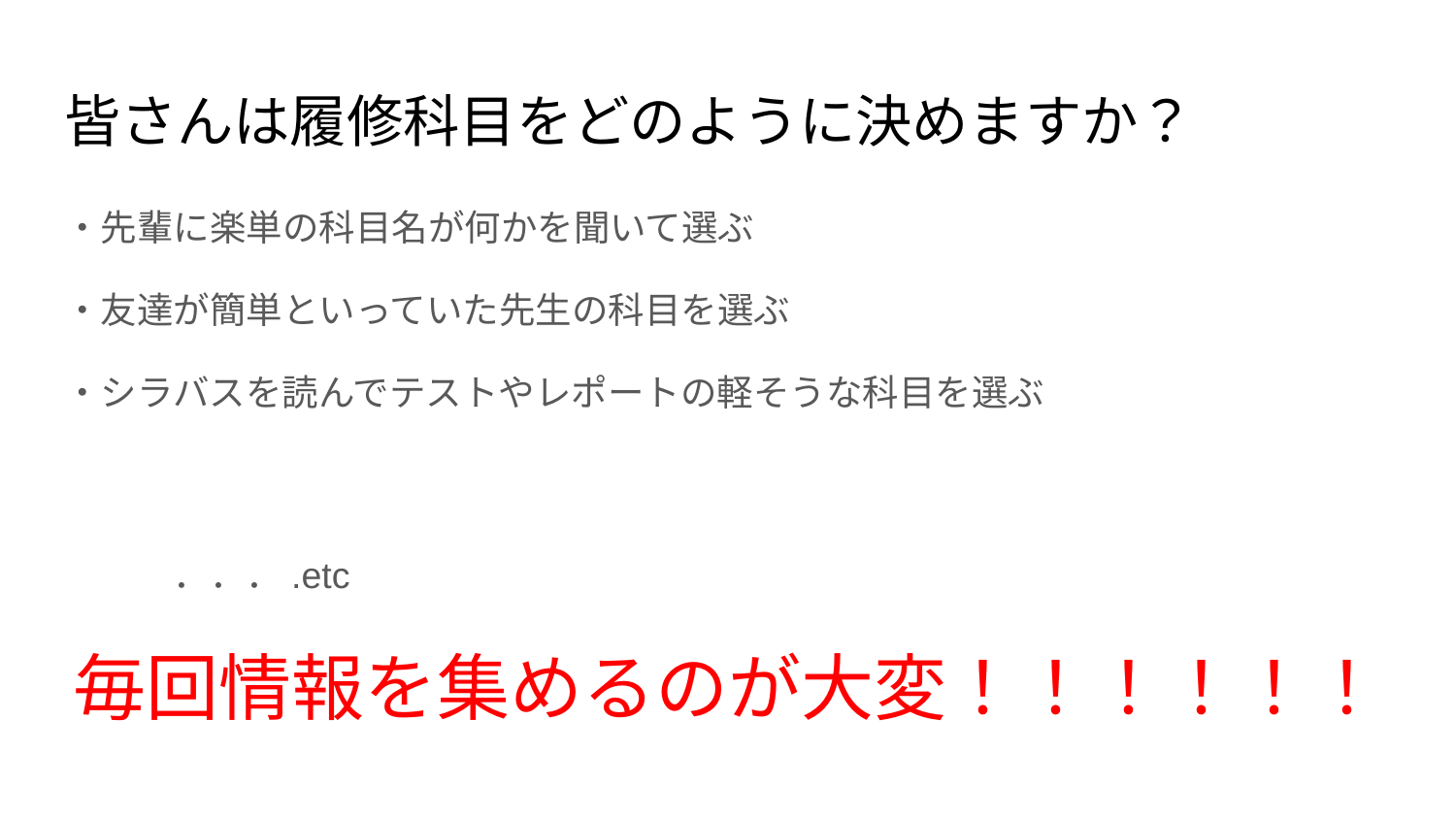

# 皆さんは履修科目をどのように決めますか？

・先輩に楽単の科目名が何かを聞いて選ぶ
・友達が簡単といっていた先生の科目を選ぶ
・シラバスを読んでテストやレポートの軽そうな科目を選ぶ
　　　　　　　　　　　　　　　　　　　　　　　　　　　　　　　　　　　　　　　　　　　　　　　　　　　　　　　　　　　　　　　　　　　　　　　　　　　．．．.etc
毎回情報を集めるのが大変！！！！！！